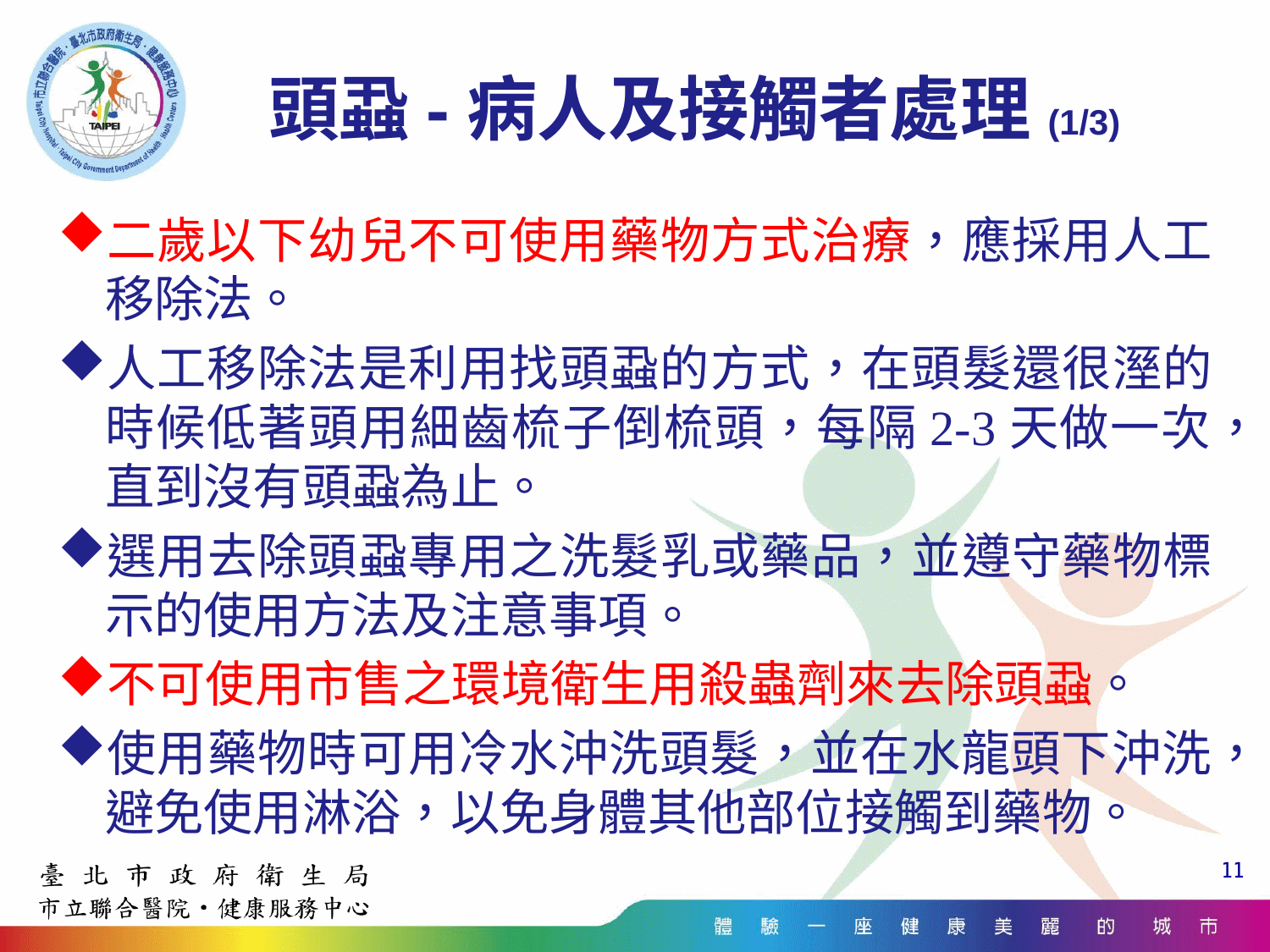

# 頭蝨-病人及接觸者處理(1/3)
二歲以下幼兒不可使用藥物方式治療，應採用人工移除法。
人工移除法是利用找頭蝨的方式，在頭髮還很溼的時候低著頭用細齒梳子倒梳頭，每隔2-3天做一次，直到沒有頭蝨為止。
選用去除頭蝨專用之洗髮乳或藥品，並遵守藥物標示的使用方法及注意事項。
不可使用市售之環境衛生用殺蟲劑來去除頭蝨。
使用藥物時可用冷水沖洗頭髮，並在水龍頭下沖洗，避免使用淋浴，以免身體其他部位接觸到藥物。

11